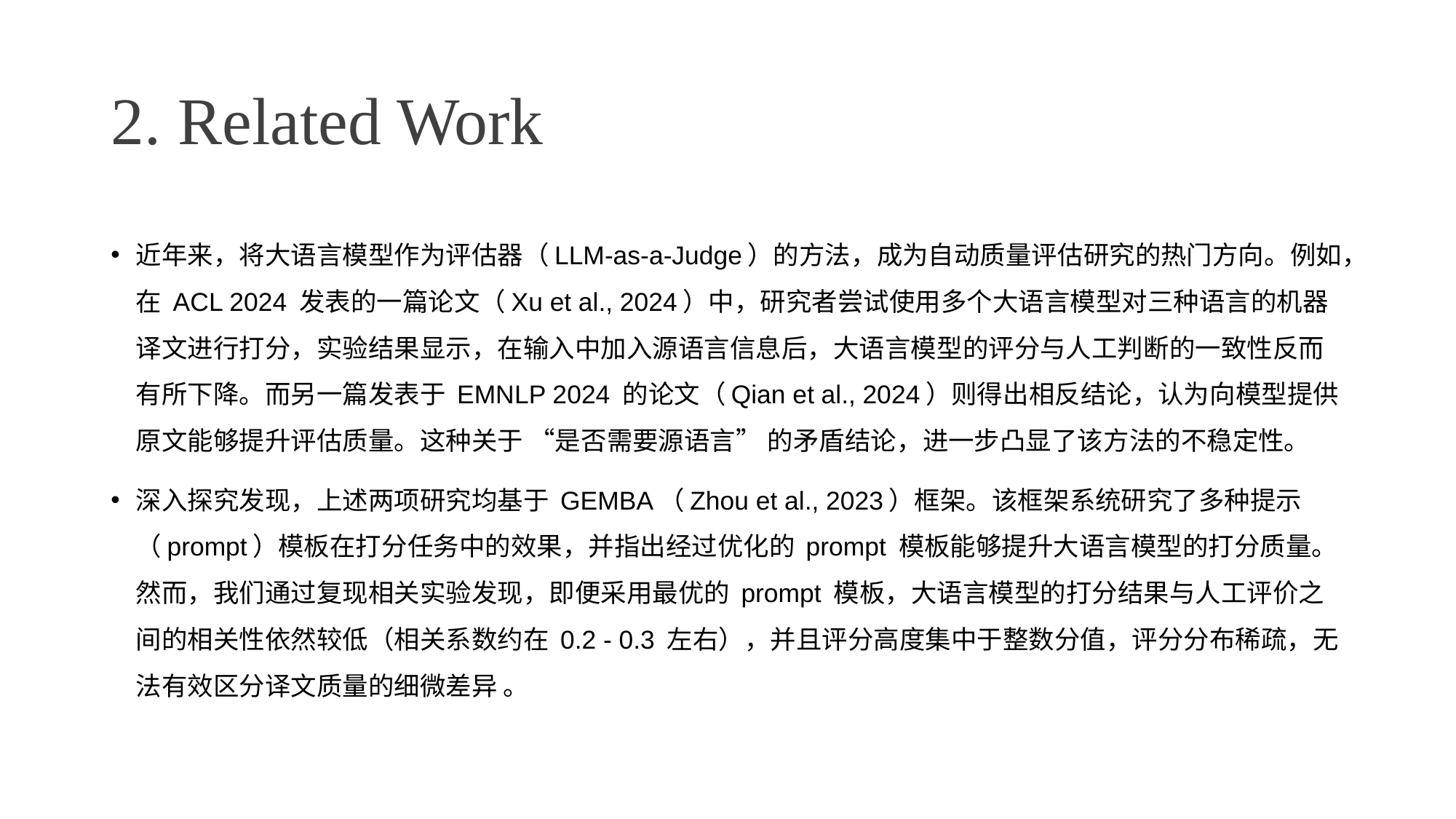

# 2. Related Work
近年来，将大语言模型作为评估器（LLM-as-a-Judge）的方法，成为自动质量评估研究的热门方向。例如，在 ACL 2024 发表的一篇论文（Xu et al., 2024）中，研究者尝试使用多个大语言模型对三种语言的机器译文进行打分，实验结果显示，在输入中加入源语言信息后，大语言模型的评分与人工判断的一致性反而有所下降。而另一篇发表于 EMNLP 2024 的论文（Qian et al., 2024）则得出相反结论，认为向模型提供原文能够提升评估质量。这种关于 “是否需要源语言” 的矛盾结论，进一步凸显了该方法的不稳定性。
深入探究发现，上述两项研究均基于 GEMBA（Zhou et al., 2023）框架。该框架系统研究了多种提示（prompt）模板在打分任务中的效果，并指出经过优化的 prompt 模板能够提升大语言模型的打分质量。然而，我们通过复现相关实验发现，即便采用最优的 prompt 模板，大语言模型的打分结果与人工评价之间的相关性依然较低（相关系数约在 0.2 - 0.3 左右），并且评分高度集中于整数分值，评分分布稀疏，无法有效区分译文质量的细微差异 。